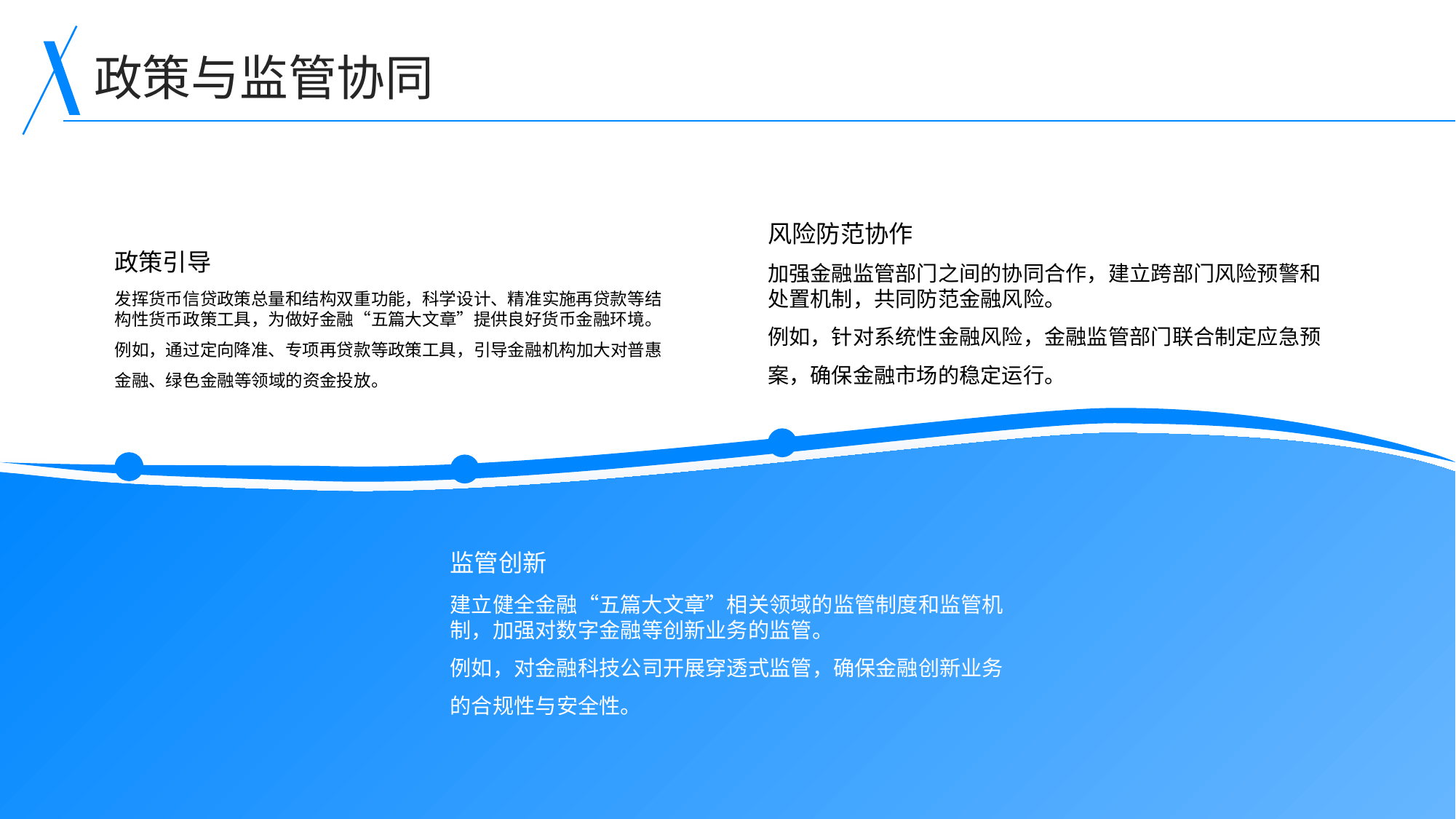

政策与监管协同
风险防范协作
政策引导
加强金融监管部门之间的协同合作，建立跨部门风险预警和处置机制，共同防范金融风险。
例如，针对系统性金融风险，金融监管部门联合制定应急预案，确保金融市场的稳定运行。
发挥货币信贷政策总量和结构双重功能，科学设计、精准实施再贷款等结构性货币政策工具，为做好金融“五篇大文章”提供良好货币金融环境。
例如，通过定向降准、专项再贷款等政策工具，引导金融机构加大对普惠金融、绿色金融等领域的资金投放。

监管创新
建立健全金融“五篇大文章”相关领域的监管制度和监管机制，加强对数字金融等创新业务的监管。
例如，对金融科技公司开展穿透式监管，确保金融创新业务的合规性与安全性。